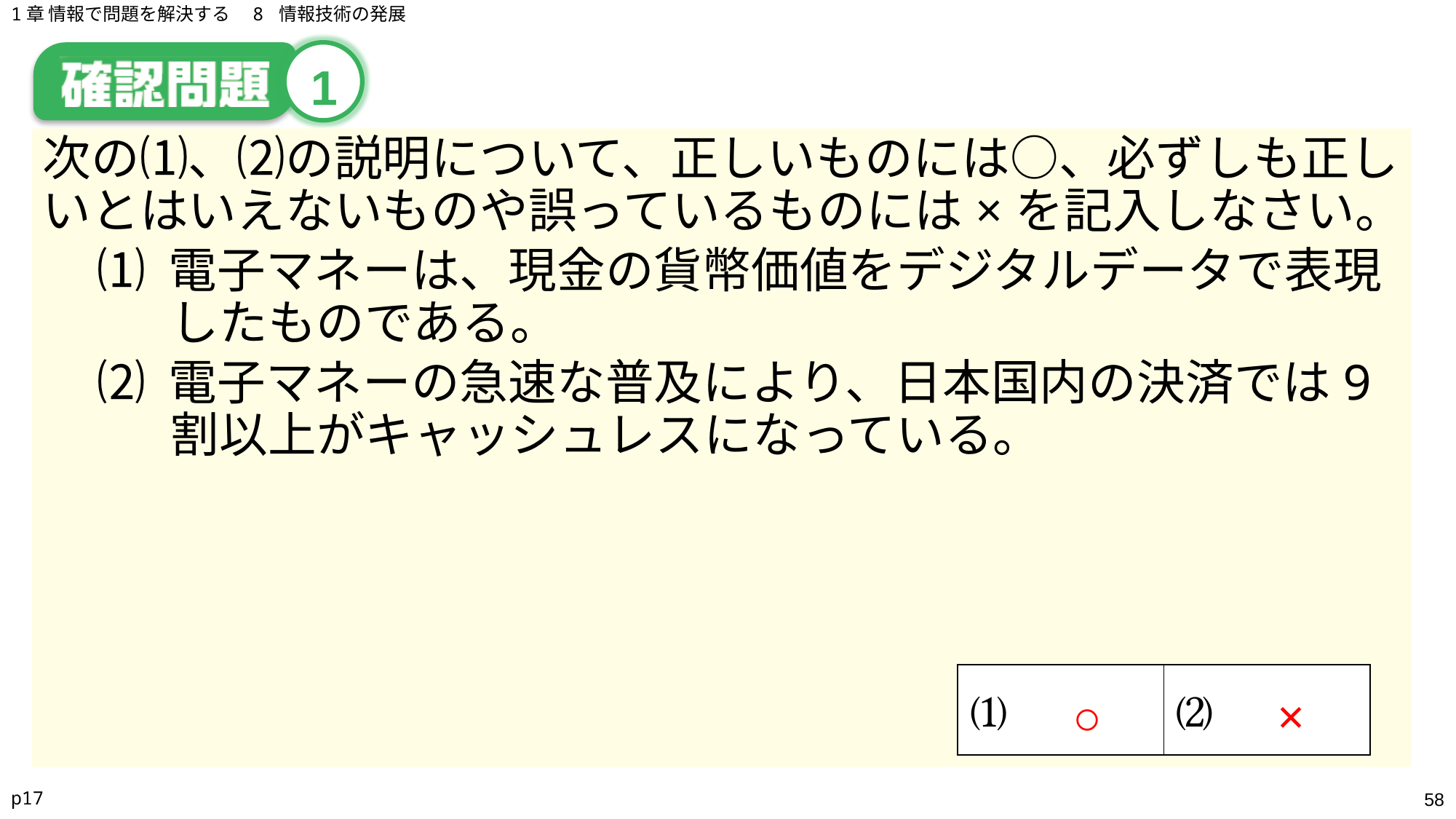

1章 情報で問題を解決する　8 情報技術の発展
# 1
次の⑴、⑵の説明について、正しいものには○、必ずしも正しいとはいえないものや誤っているものには×を記入しなさい。
⑴ 電子マネーは、現金の貨幣価値をデジタルデータで表現したものである。
⑵ 電子マネーの急速な普及により、日本国内の決済では9割以上がキャッシュレスになっている。

| ⑴ | ⑵ |
| --- | --- |
○
×
p17
58